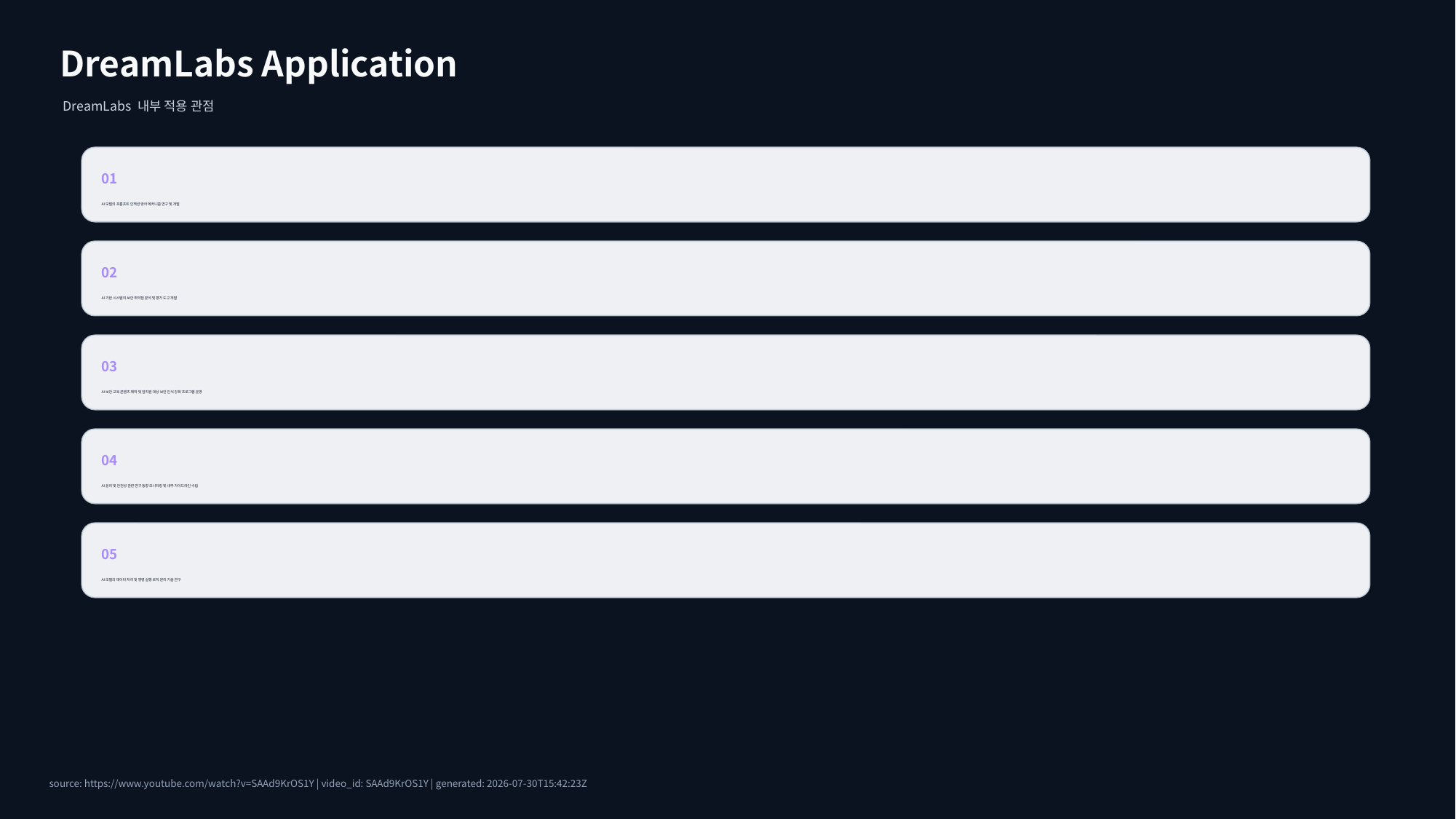

DreamLabs Application
DreamLabs 내부 적용 관점

01
AI 모델의 프롬프트 인젝션 방어 메커니즘 연구 및 개발

02
AI 기반 시스템의 보안 취약점 분석 및 평가 도구 개발

03
AI 보안 교육 콘텐츠 제작 및 임직원 대상 보안 인식 강화 프로그램 운영

04
AI 윤리 및 안전성 관련 연구 동향 모니터링 및 내부 가이드라인 수립

05
AI 모델의 데이터 처리 및 명령 실행 로직 분리 기술 연구
source: https://www.youtube.com/watch?v=SAAd9KrOS1Y | video_id: SAAd9KrOS1Y | generated: 2026-07-30T15:42:23Z